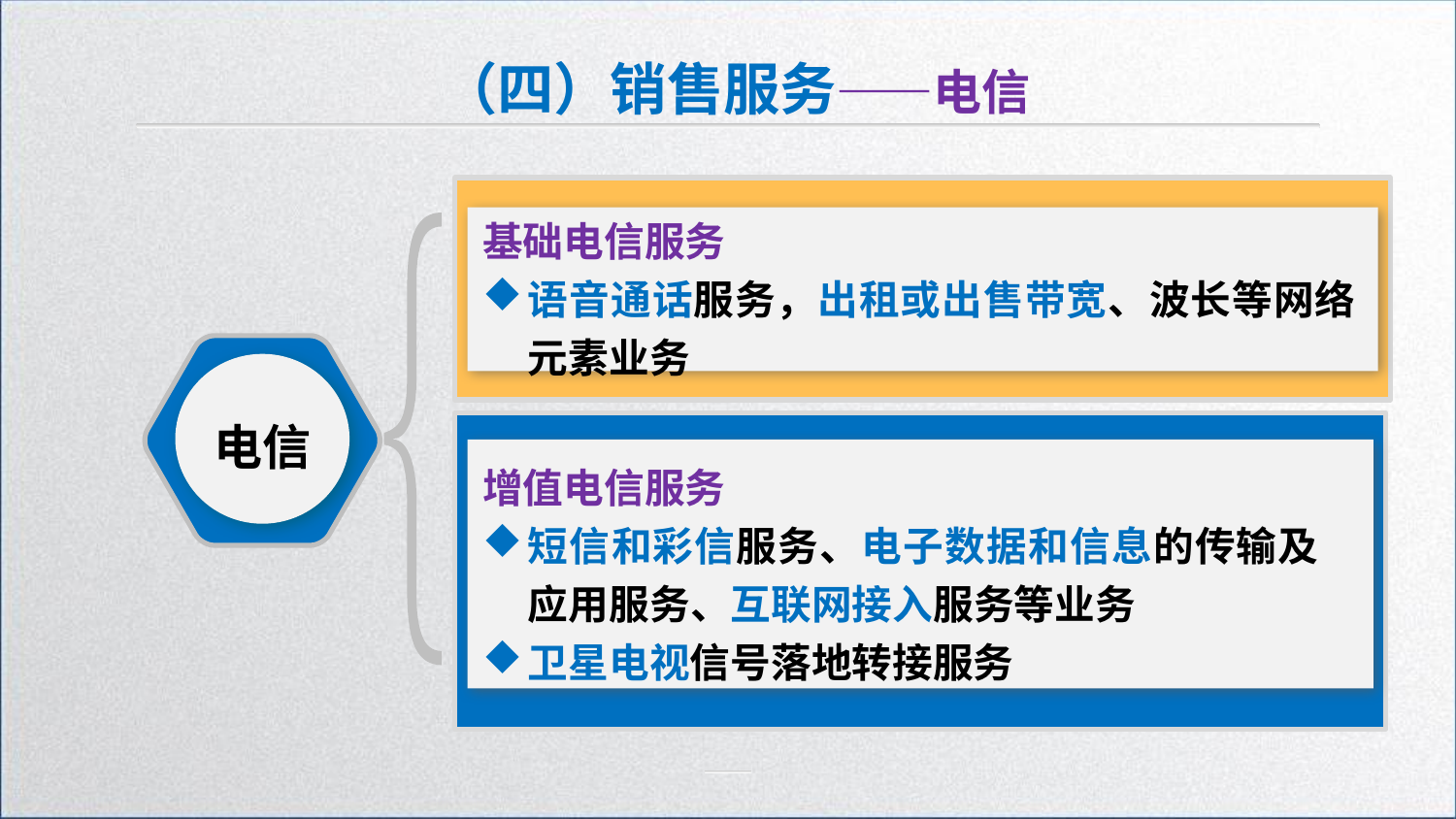

（四）销售服务——电信

基础电信服务
语音通话服务，出租或出售带宽、波长等网络元素业务

电信

增值电信服务
短信和彩信服务、电子数据和信息的传输及应用服务、互联网接入服务等业务
卫星电视信号落地转接服务